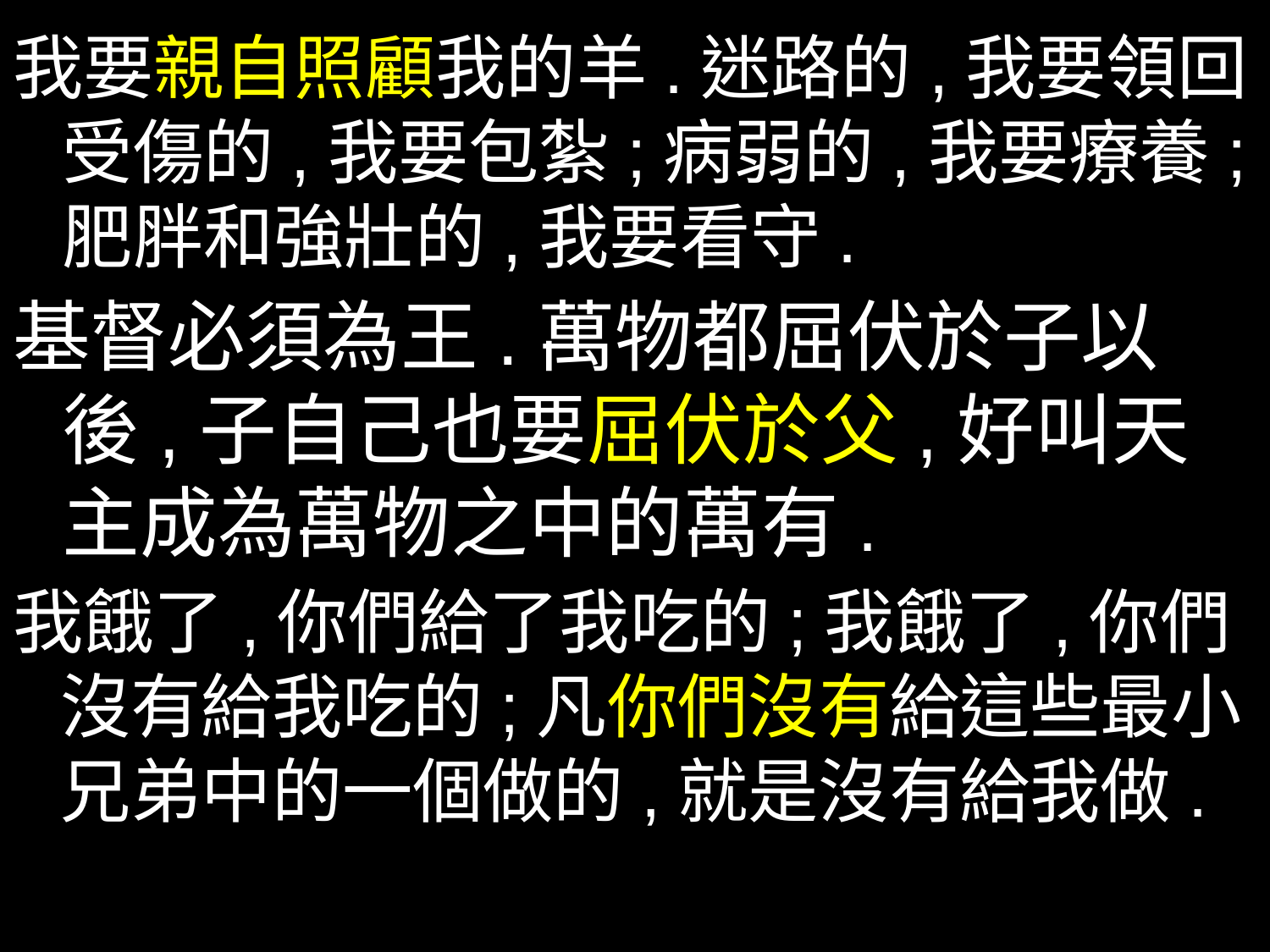

我要親自照顧我的羊.迷路的,我要領回;受傷的,我要包紮;病弱的,我要療養;肥胖和強壯的,我要看守.
基督必須為王.萬物都屈伏於子以後,子自己也要屈伏於父,好叫天主成為萬物之中的萬有.
我餓了,你們給了我吃的;我餓了,你們沒有給我吃的;凡你們沒有給這些最小兄弟中的一個做的,就是沒有給我做.